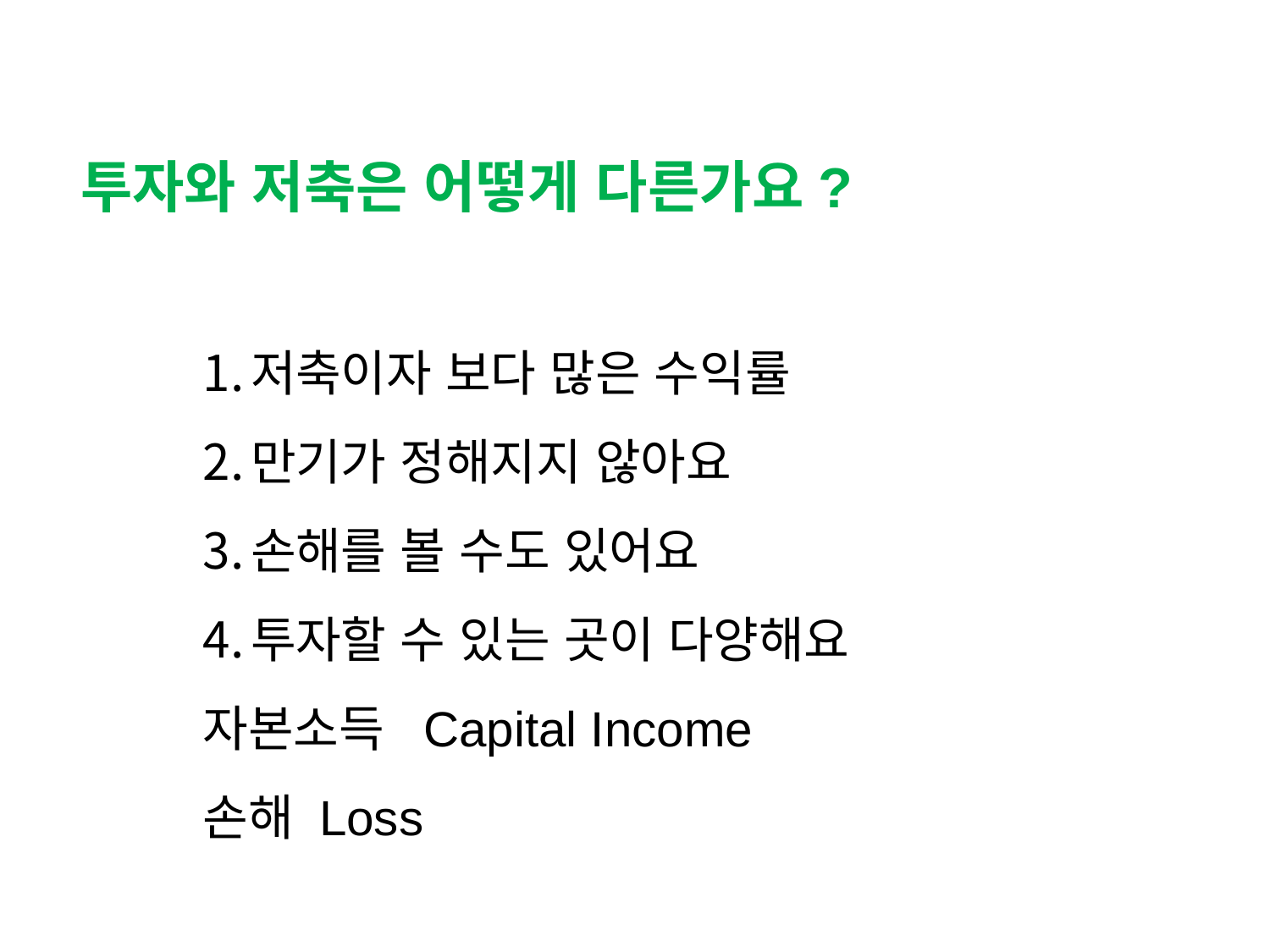

투자와 저축은 어떻게 다른가요?
저축이자 보다 많은 수익률
만기가 정해지지 않아요
손해를 볼 수도 있어요
투자할 수 있는 곳이 다양해요
자본소득  Capital Income
손해 Loss